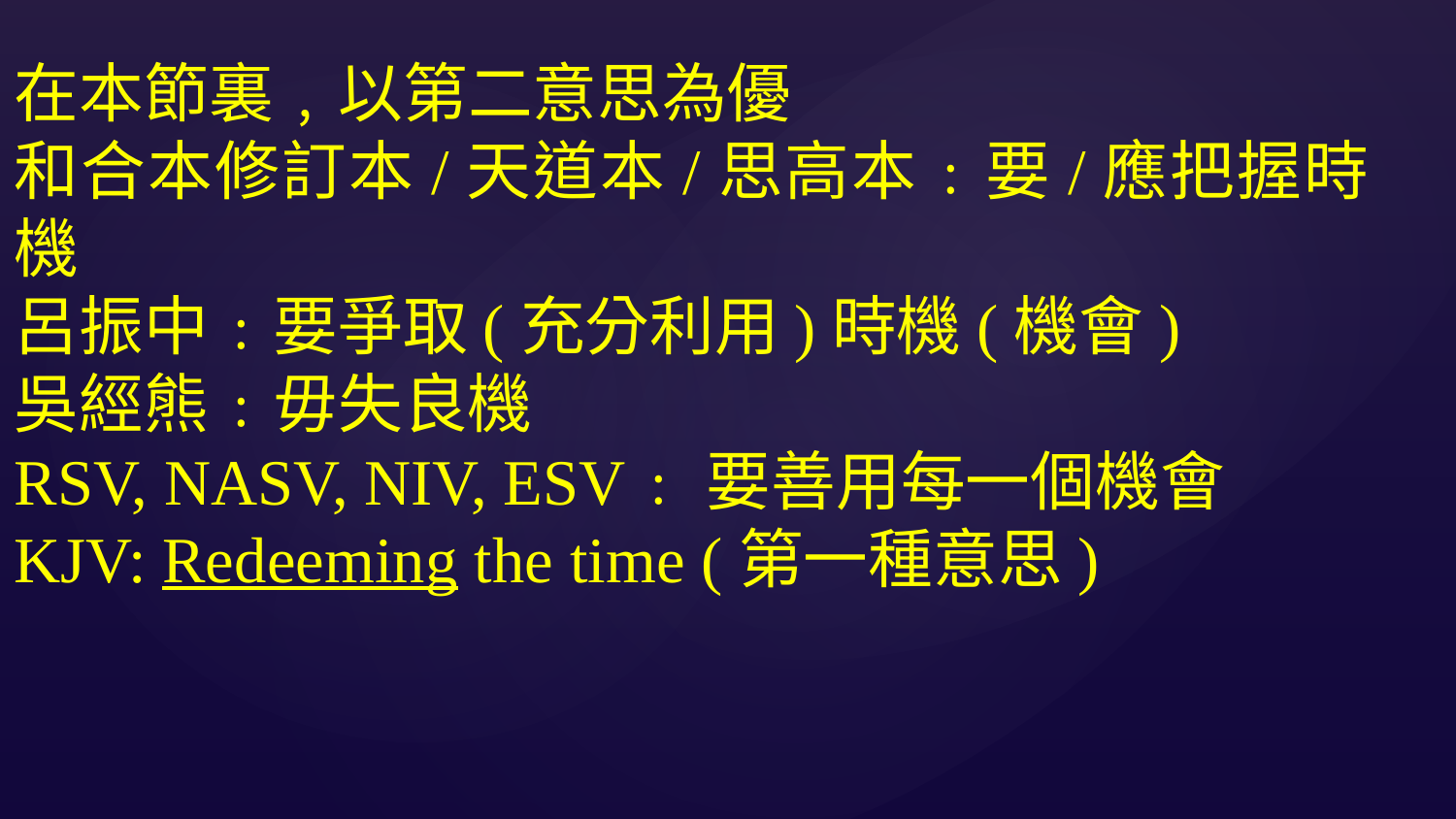

在本節裏﹐以第二意思為優
和合本修訂本/天道本/思高本﹕要/應把握時機
呂振中﹕要爭取(充分利用)時機(機會)
吳經熊﹕毋失良機
RSV, NASV, NIV, ESV﹕要善用每一個機會
KJV: Redeeming the time (第一種意思)